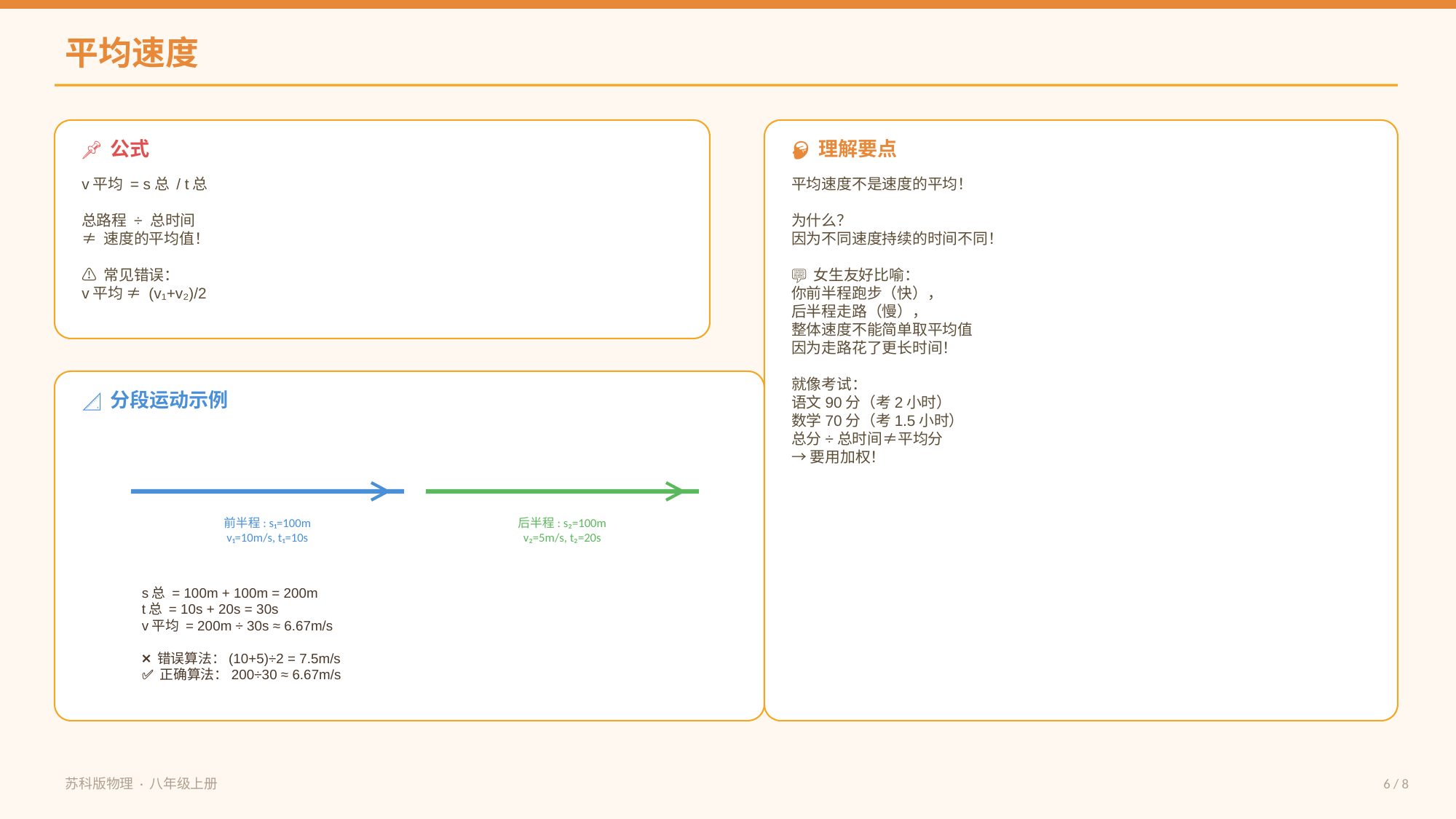

平均速度

📌 公式
🧠 理解要点
v平均 = s总 / t总

总路程 ÷ 总时间
≠ 速度的平均值！

⚠️ 常见错误：
v平均 ≠ (v₁+v₂)/2
平均速度不是速度的平均！

为什么？
因为不同速度持续的时间不同！

💬 女生友好比喻：
你前半程跑步（快），
后半程走路（慢），
整体速度不能简单取平均值
因为走路花了更长时间！

就像考试：
语文90分（考2小时）
数学70分（考1.5小时）
总分÷总时间≠平均分
→要用加权！

📐 分段运动示例

前半程: s₁=100m
v₁=10m/s, t₁=10s
后半程: s₂=100m
v₂=5m/s, t₂=20s
s总 = 100m + 100m = 200m
t总 = 10s + 20s = 30s
v平均 = 200m ÷ 30s ≈ 6.67m/s

❌ 错误算法：(10+5)÷2 = 7.5m/s
✅ 正确算法：200÷30 ≈ 6.67m/s
苏科版物理 · 八年级上册
6 / 8